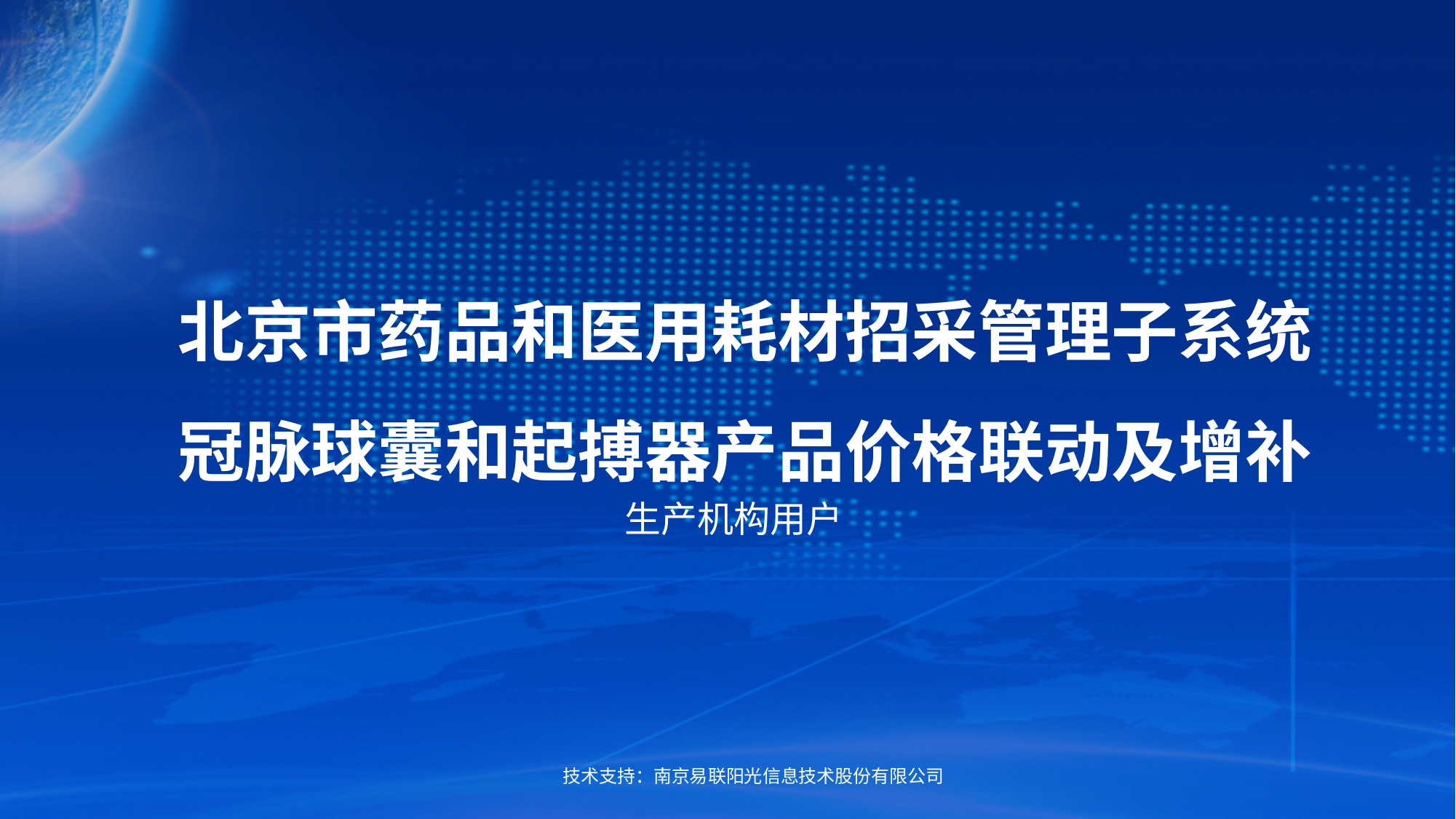

北京市药品和医用耗材招采管理子系统
冠脉球囊和起搏器产品价格联动及增补
生产机构用户